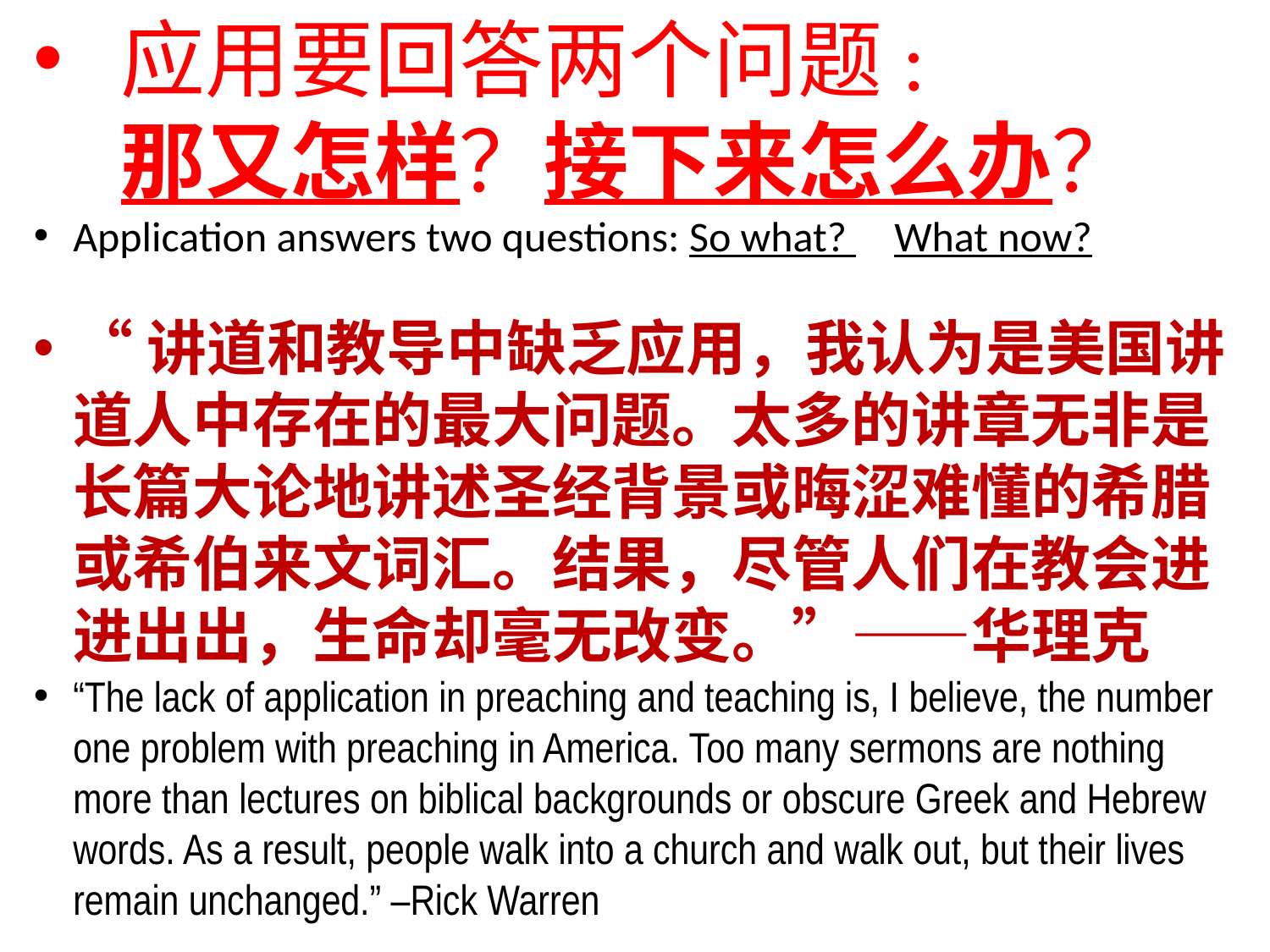

应用要回答两个问题:                  那又怎样？接下来怎么办？
Application answers two questions: So what?     What now?

“讲道和教导中缺乏应用，我认为是美国讲道人中存在的最大问题。太多的讲章无非是长篇大论地讲述圣经背景或晦涩难懂的希腊或希伯来文词汇。结果，尽管人们在教会进进出出，生命却毫无改变。”——华理克
“The lack of application in preaching and teaching is, I believe, the number one problem with preaching in America. Too many sermons are nothing more than lectures on biblical backgrounds or obscure Greek and Hebrew words. As a result, people walk into a church and walk out, but their lives remain unchanged.” –Rick Warren